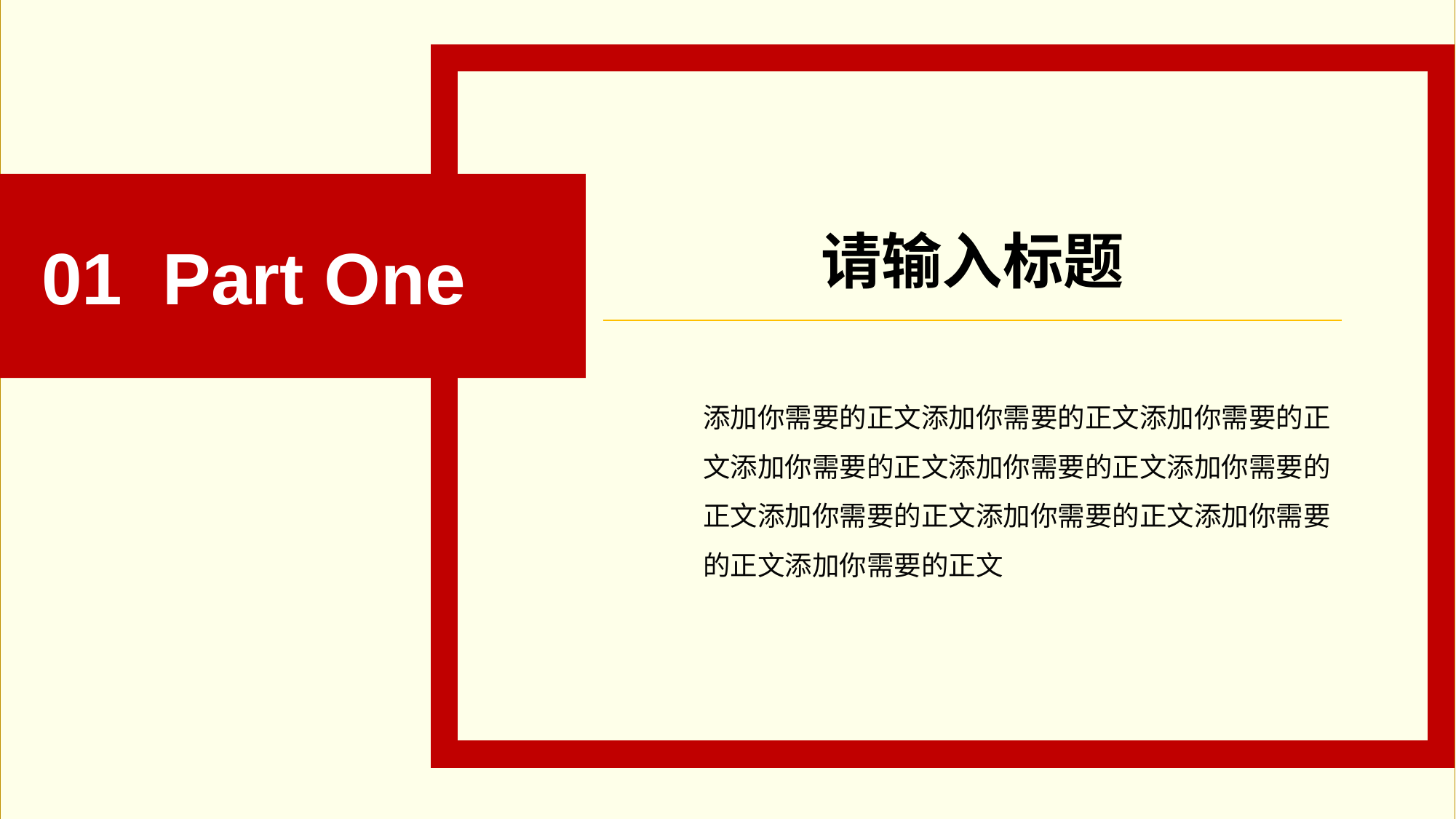

01  Part One
请输入标题
添加你需要的正文添加你需要的正文添加你需要的正文添加你需要的正文添加你需要的正文添加你需要的正文添加你需要的正文添加你需要的正文添加你需要的正文添加你需要的正文
3